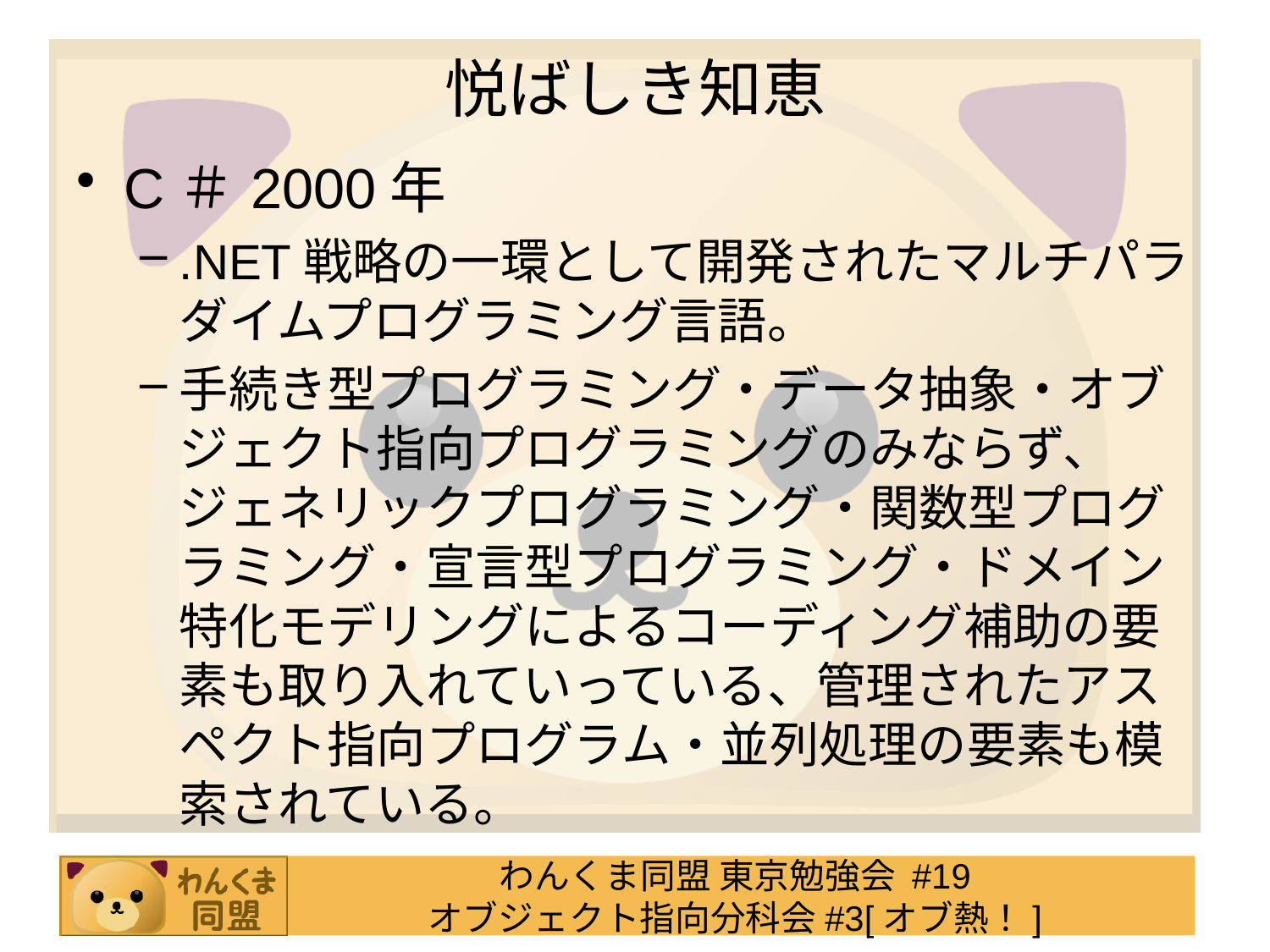

# 悦ばしき知恵
C＃ 	2000年
.NET戦略の一環として開発されたマルチパラダイムプログラミング言語。
手続き型プログラミング・データ抽象・オブジェクト指向プログラミングのみならず、ジェネリックプログラミング・関数型プログラミング・宣言型プログラミング・ドメイン特化モデリングによるコーディング補助の要素も取り入れていっている、管理されたアスペクト指向プログラム・並列処理の要素も模索されている。